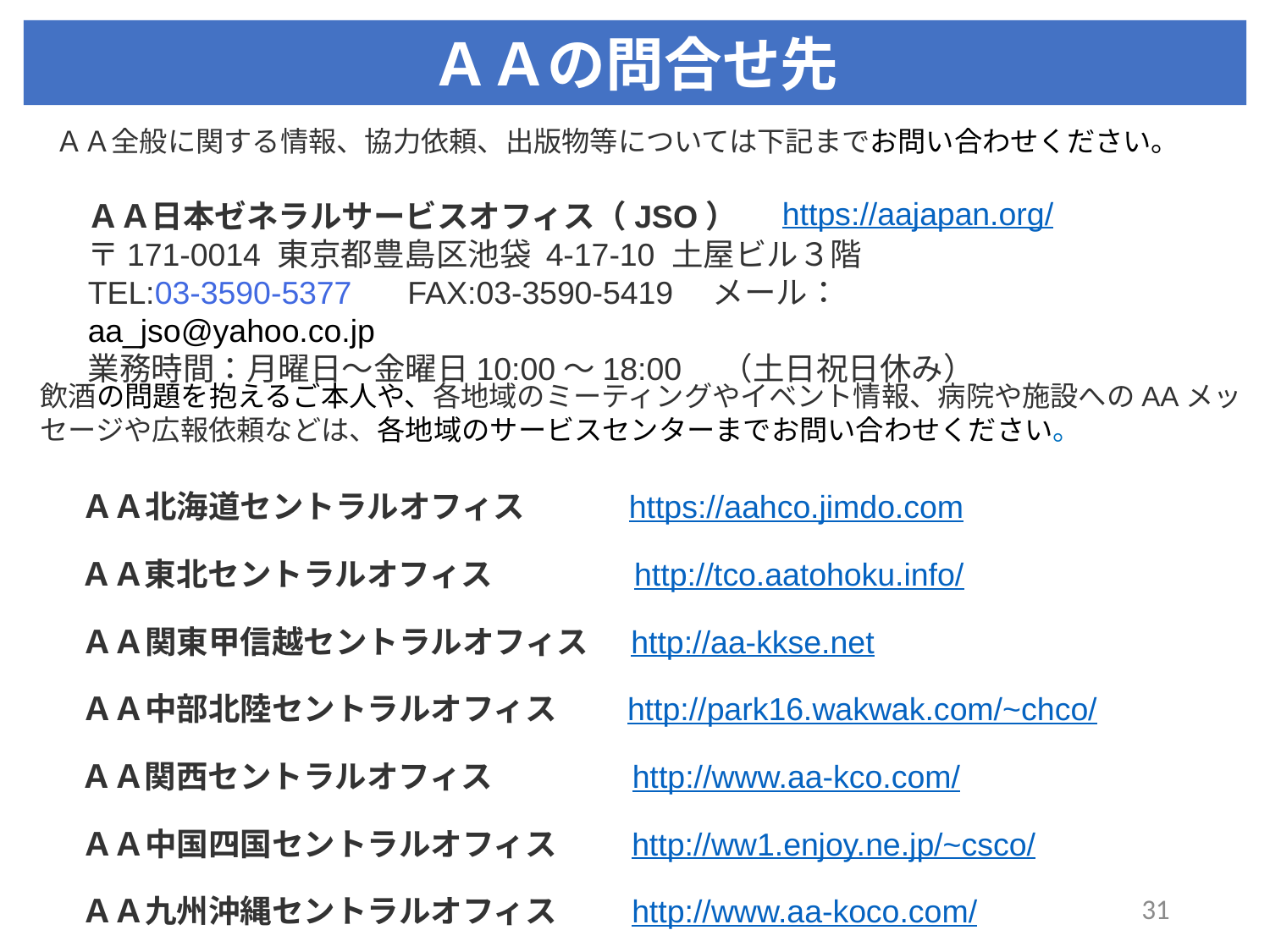

# ＡＡの問合せ先
ＡＡ全般に関する情報、協力依頼、出版物等については下記までお問い合わせください。
https://aajapan.org/
ＡＡ日本ゼネラルサービスオフィス（JSO）
〒171-0014 東京都豊島区池袋 4-17-10 土屋ビル３階
TEL:03-3590-5377 　FAX:03-3590-5419　メール：aa_jso@yahoo.co.jp
業務時間：月曜日～金曜日10:00～18:00　（土日祝日休み）
飲酒の問題を抱えるご本人や、各地域のミーティングやイベント情報、病院や施設へのAAメッセージや広報依頼などは、各地域のサービスセンターまでお問い合わせください。
ＡＡ北海道セントラルオフィス
https://aahco.jimdo.com
ＡＡ東北セントラルオフィス
http://tco.aatohoku.info/
ＡＡ関東甲信越セントラルオフィス
http://aa-kkse.net
ＡＡ中部北陸セントラルオフィス
http://park16.wakwak.com/~chco/
ＡＡ関西セントラルオフィス
http://www.aa-kco.com/
ＡＡ中国四国セントラルオフィス
http://ww1.enjoy.ne.jp/~csco/
31
ＡＡ九州沖縄セントラルオフィス
http://www.aa-koco.com/